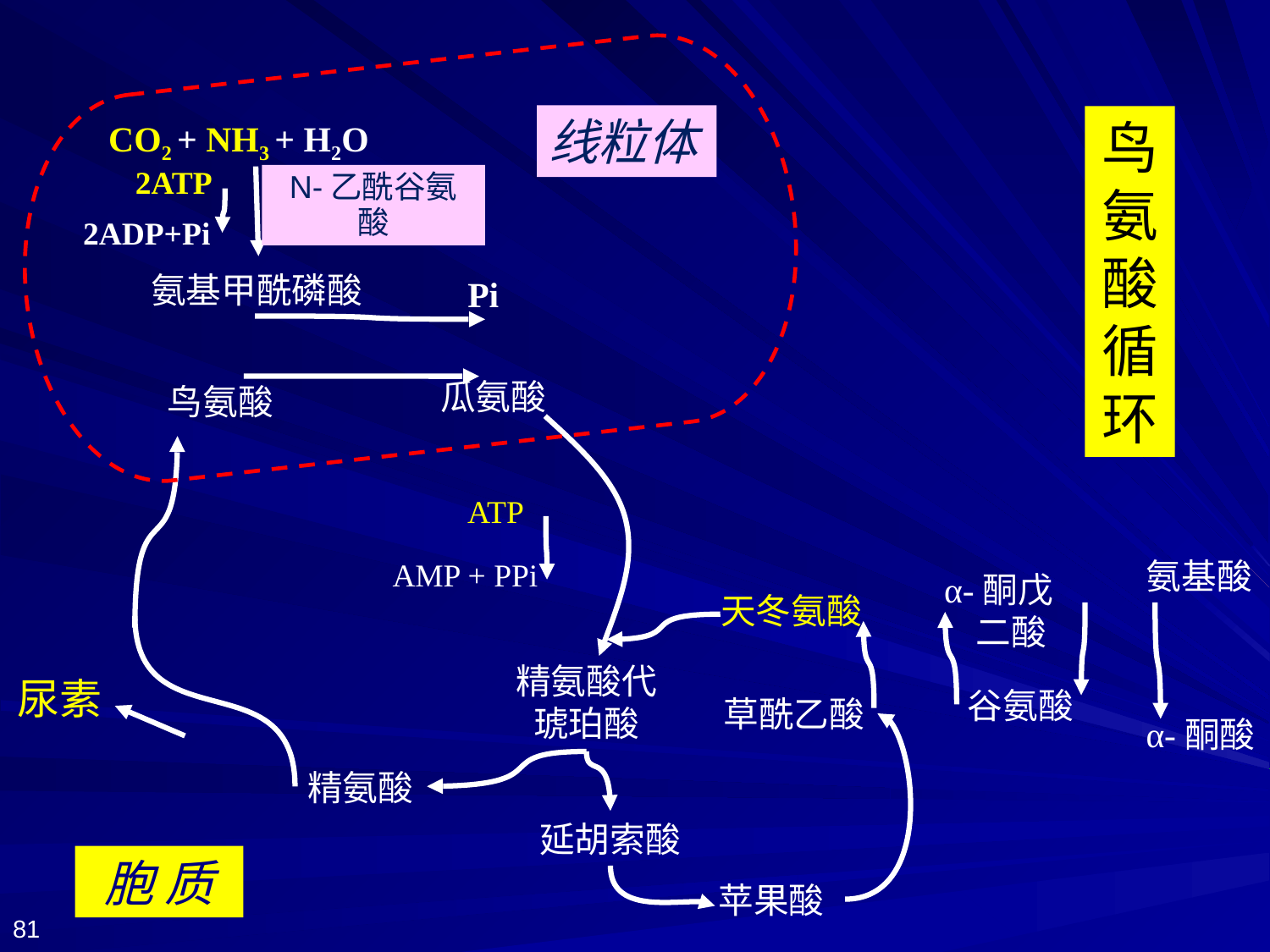

线粒体
鸟氨酸循环
CO2 + NH3 + H2O
2ATP

N-乙酰谷氨酸
氨基甲酰磷酸
2ADP+Pi
Pi
瓜氨酸
鸟氨酸

ATP
AMP + PPi
天冬氨酸
精氨酸代
琥珀酸
尿素

氨基酸
α-酮戊
   二酸
谷氨酸
α-酮酸
草酰乙酸
苹果酸
精氨酸
延胡索酸
胞 质
81